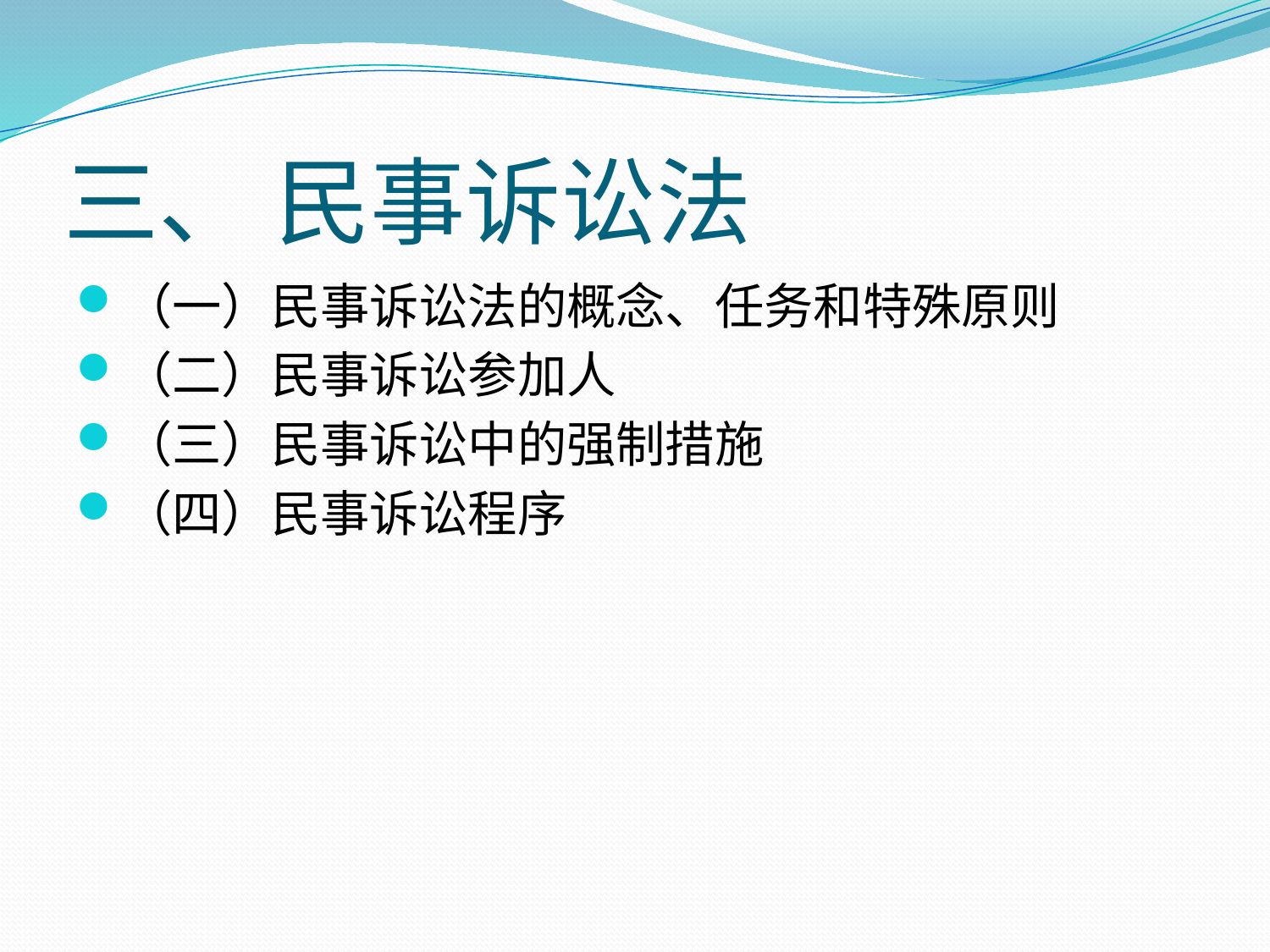

# 三、 民事诉讼法
（一）民事诉讼法的概念、任务和特殊原则
（二）民事诉讼参加人
（三）民事诉讼中的强制措施
（四）民事诉讼程序